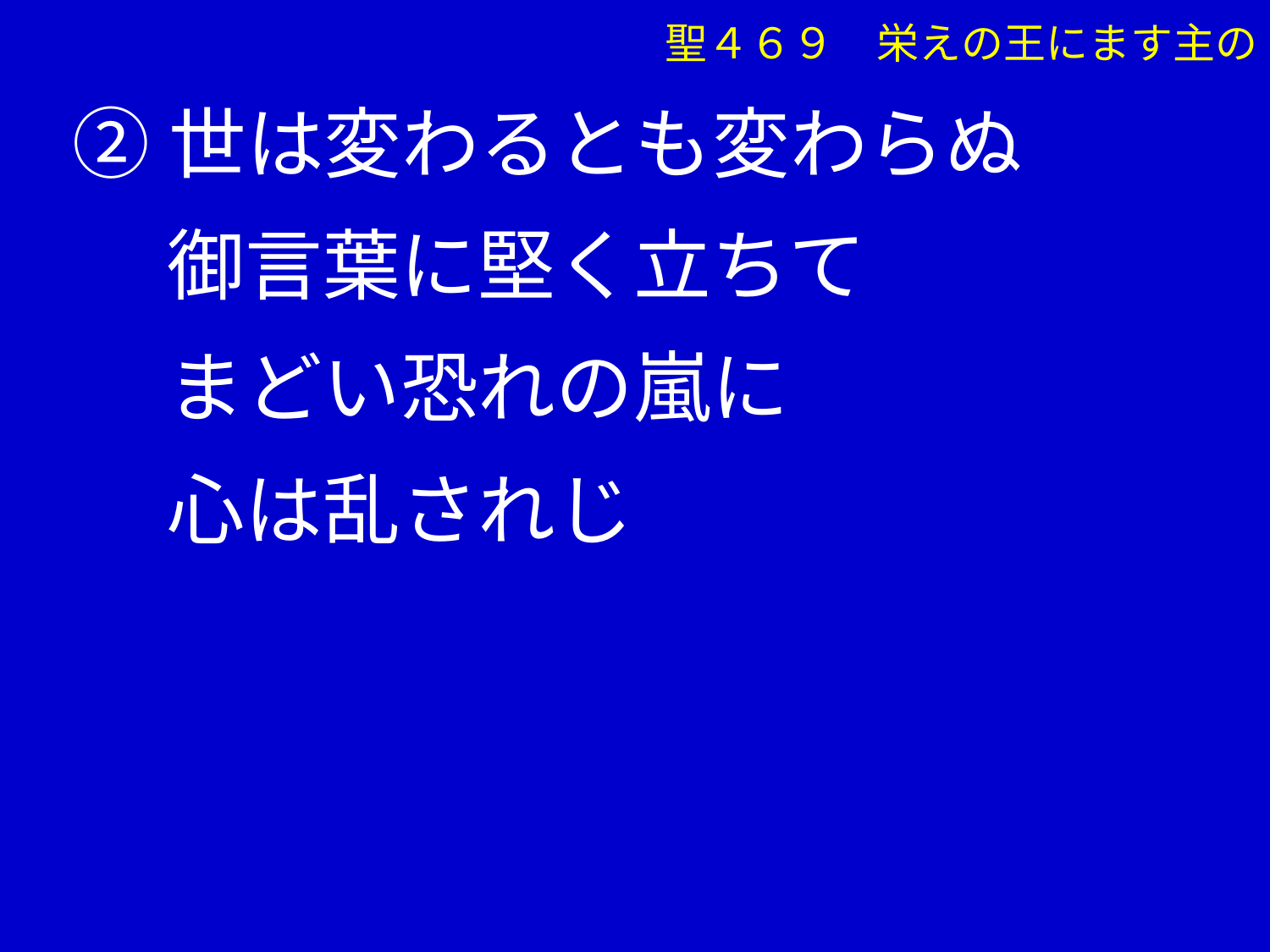

聖４６９　栄えの王にます主の
②世は変わるとも変わらぬ
　 御言葉に堅く立ちて
　 まどい恐れの嵐に
　 心は乱されじ